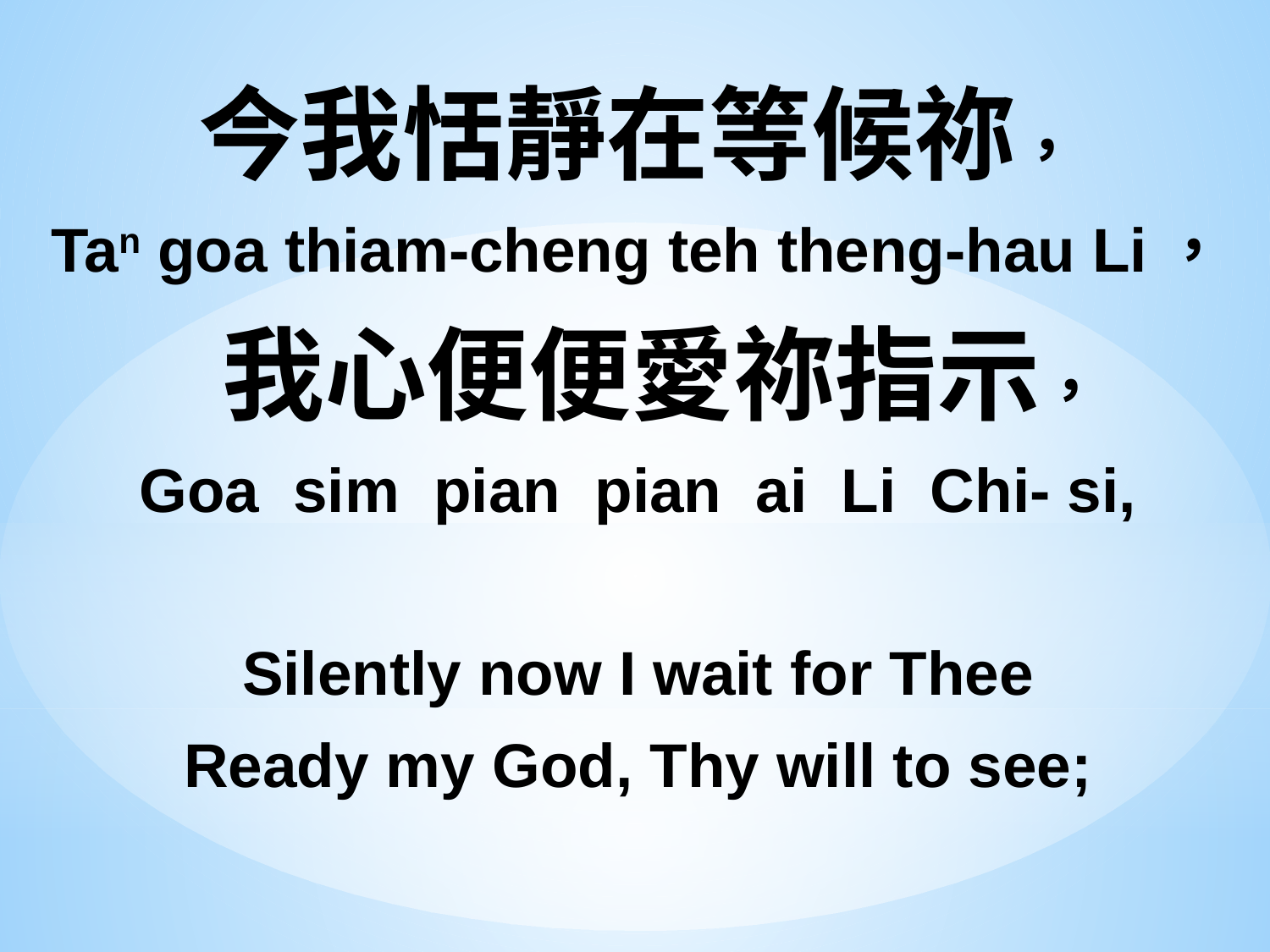

今我恬靜在等候祢，
Tan goa thiam-cheng teh theng-hau Li，
 我心便便愛祢指示，
Goa  sim  pian  pian  ai  Li  Chi- si,

Silently now I wait for Thee
Ready my God, Thy will to see;